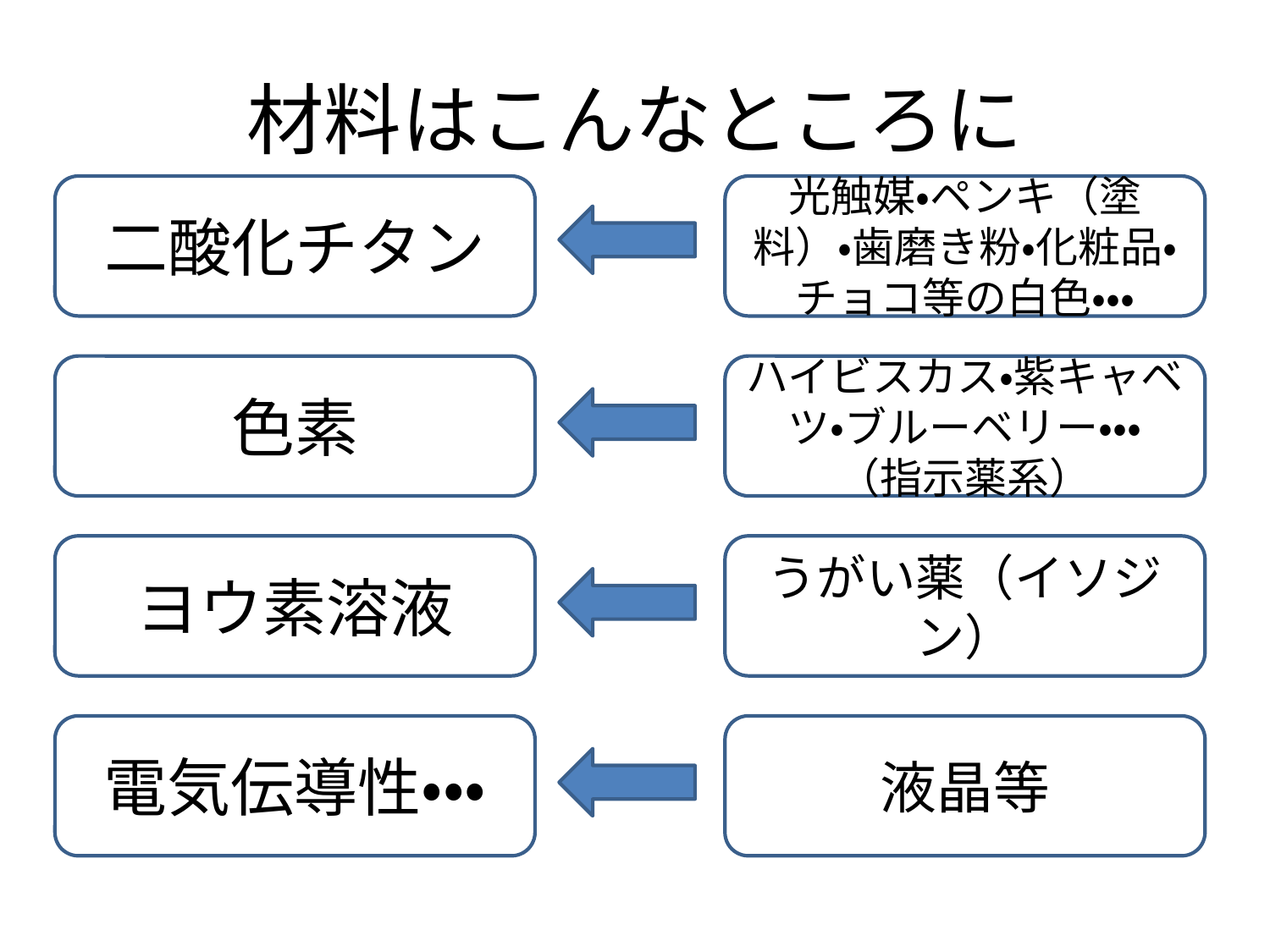

# 材料はこんなところに
二酸化チタン
光触媒・ペンキ（塗料）・歯磨き粉・化粧品・チョコ等の白色・・・

色素
ハイビスカス・紫キャベツ・ブルーベリー・・・
（指示薬系）

ヨウ素溶液
うがい薬（イソジン）

電気伝導性・・・
液晶等